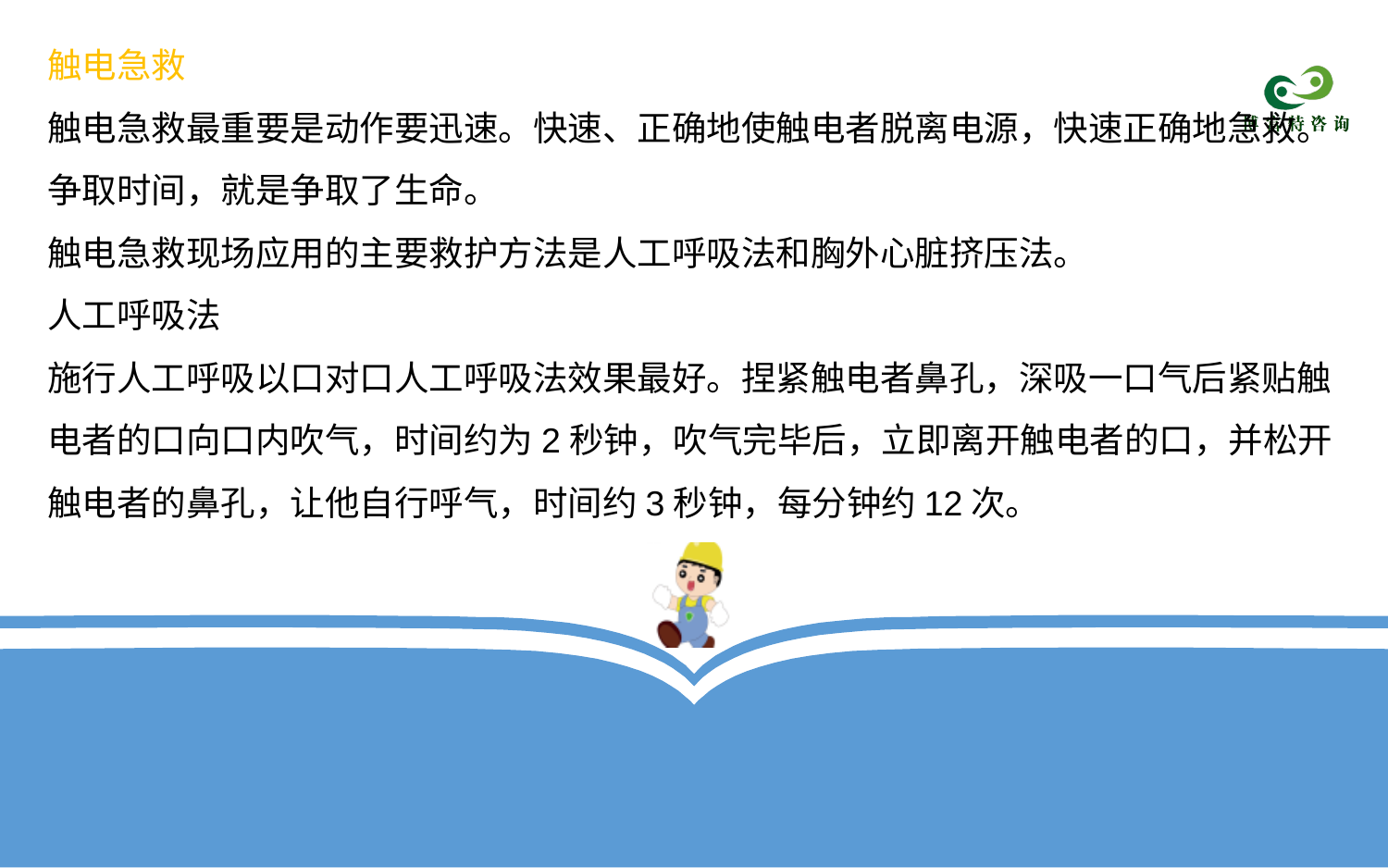

触电急救
触电急救最重要是动作要迅速。快速、正确地使触电者脱离电源，快速正确地急救。争取时间，就是争取了生命。
触电急救现场应用的主要救护方法是人工呼吸法和胸外心脏挤压法。
人工呼吸法
施行人工呼吸以口对口人工呼吸法效果最好。捏紧触电者鼻孔，深吸一口气后紧贴触电者的口向口内吹气，时间约为2秒钟，吹气完毕后，立即离开触电者的口，并松开触电者的鼻孔，让他自行呼气，时间约3秒钟，每分钟约12次。

39